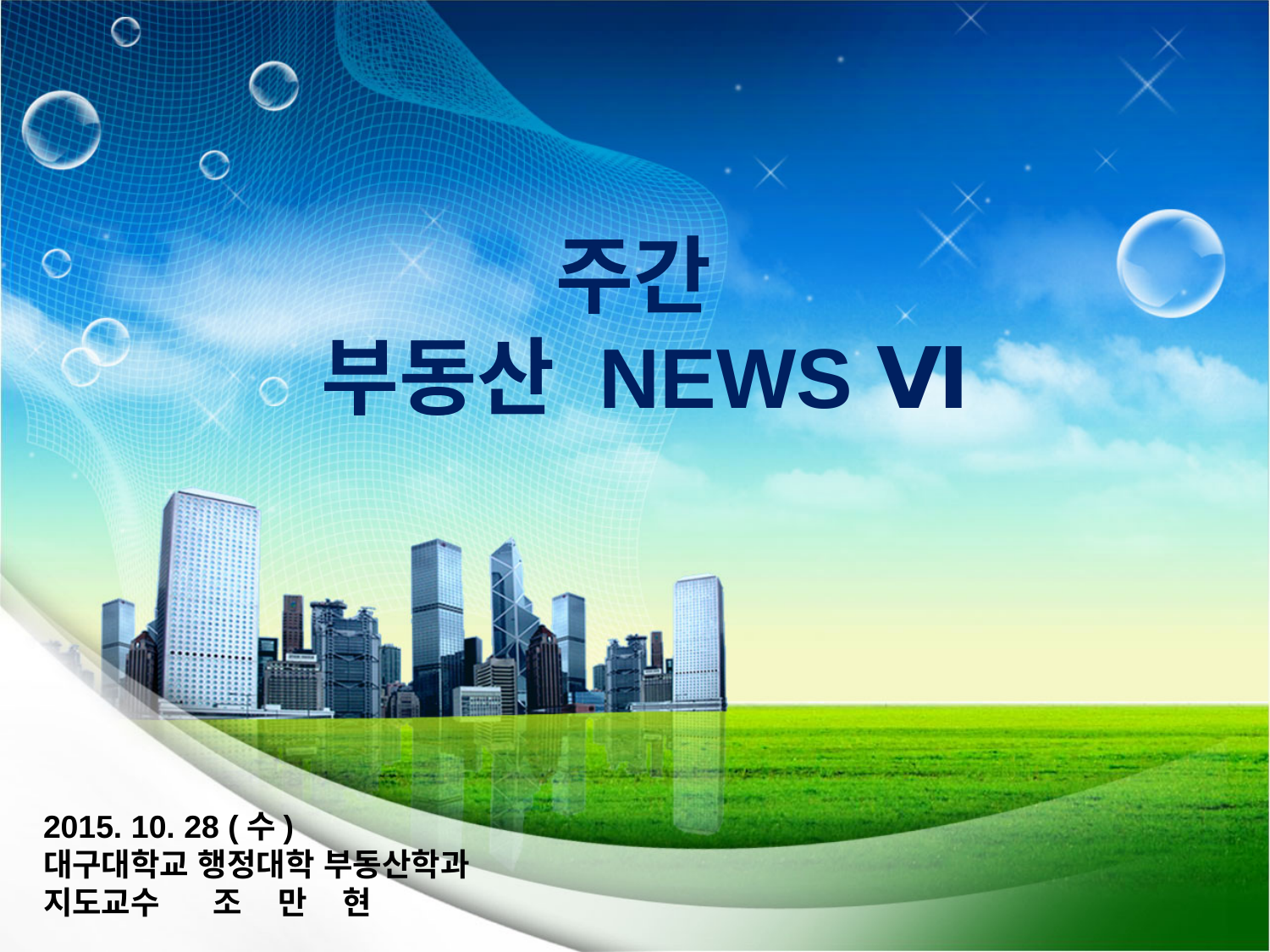

주간
부동산 NEWS Ⅵ
2015. 10. 28 (수)
대구대학교 행정대학 부동산학과
지도교수      조    만    현